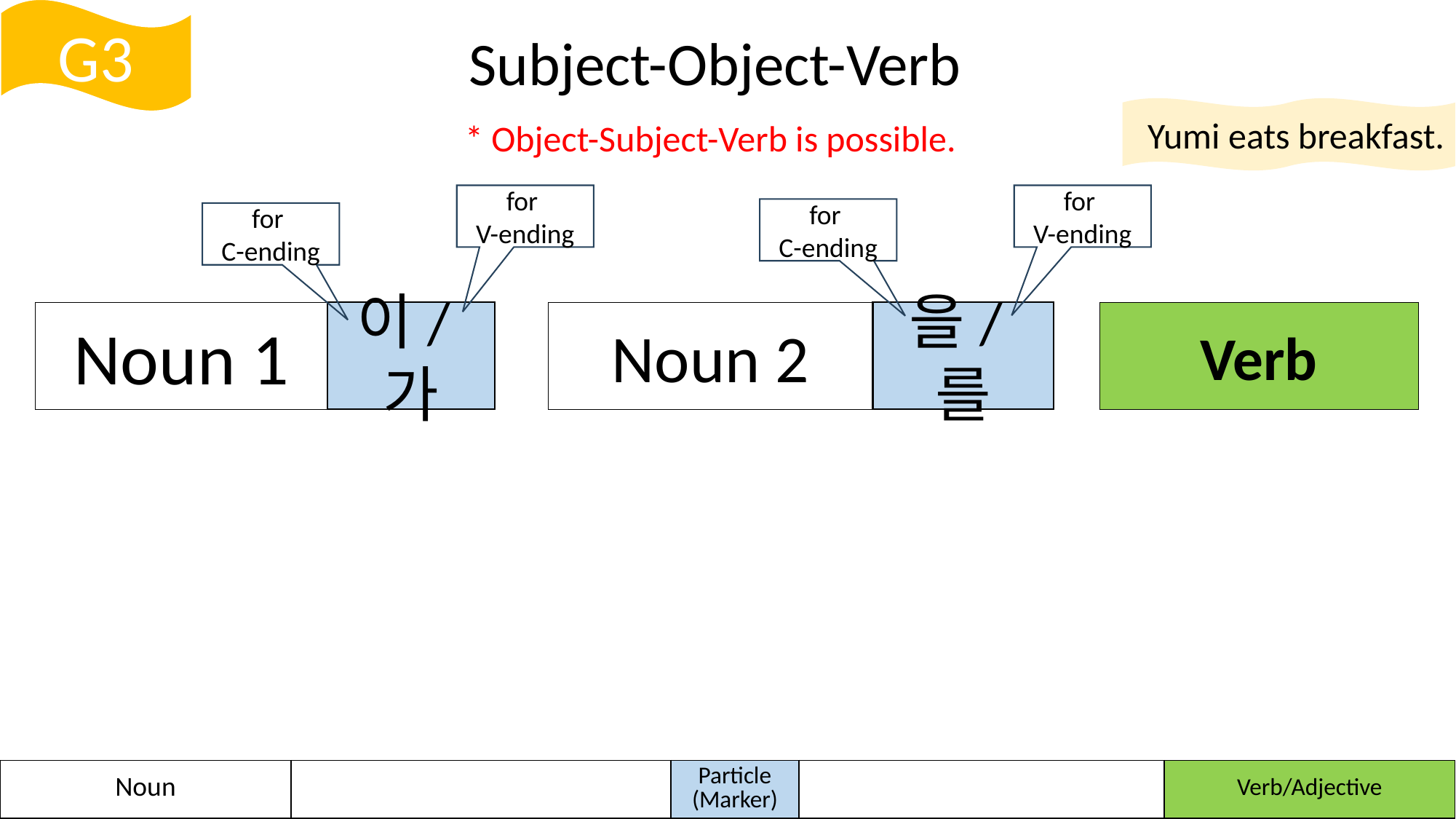

G3
Subject-Object-Verb
Yumi eats breakfast.
* Object-Subject-Verb is possible.
for
V-ending
for
V-ending
for
C-ending
for
C-ending
Noun 1
Noun 2
Verb
이/가
을/를
| Noun |  | Particle (Marker) |  | Verb/Adjective |
| --- | --- | --- | --- | --- |